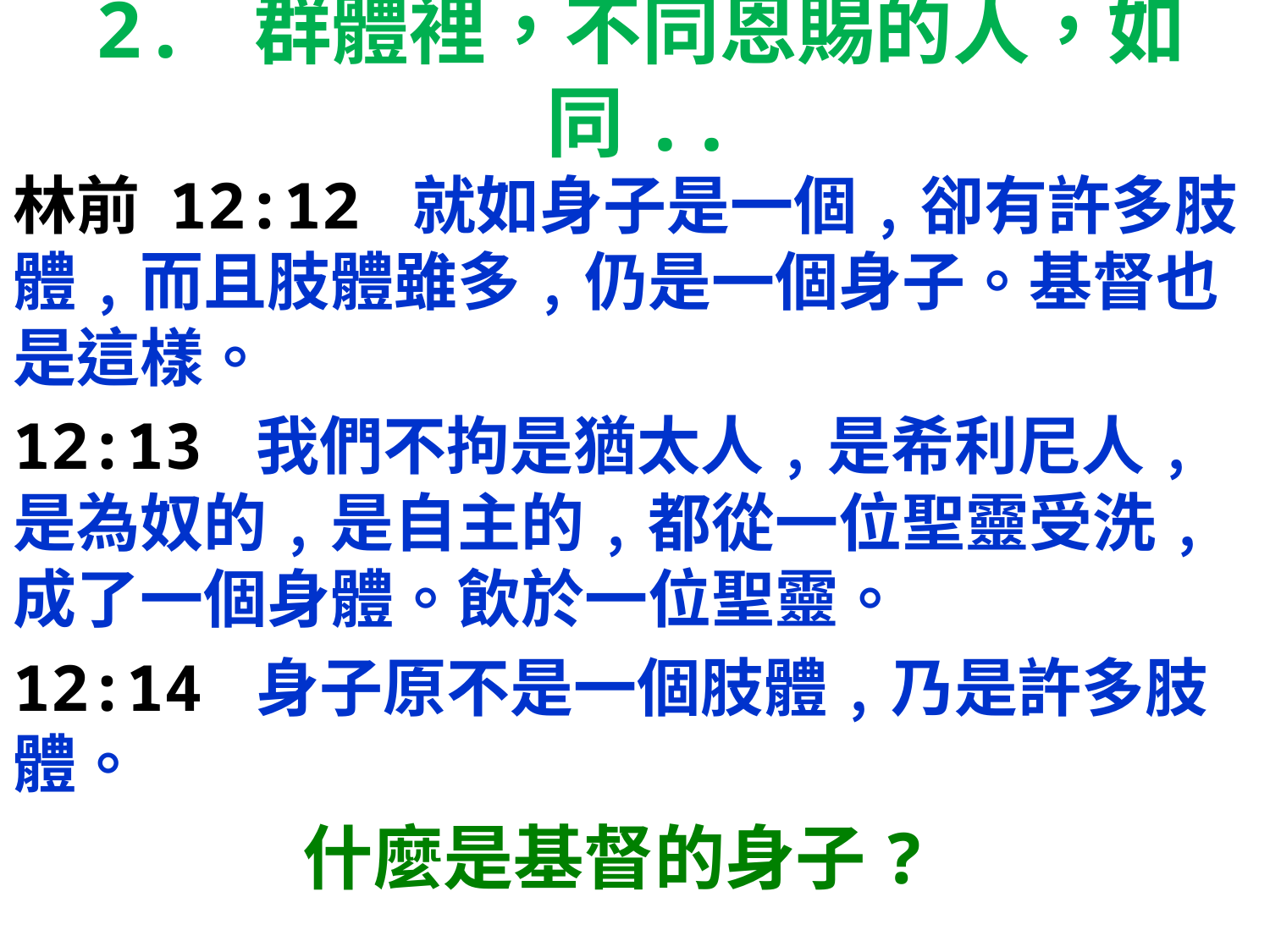

# 2. 群體裡，不同恩賜的人，如同..
林前 12:12 就如身子是一個﹐卻有許多肢體﹐而且肢體雖多﹐仍是一個身子。基督也是這樣。
12:13 我們不拘是猶太人﹐是希利尼人﹐是為奴的﹐是自主的﹐都從一位聖靈受洗﹐成了一個身體。飲於一位聖靈。
12:14 身子原不是一個肢體﹐乃是許多肢體。
什麼是基督的身子?